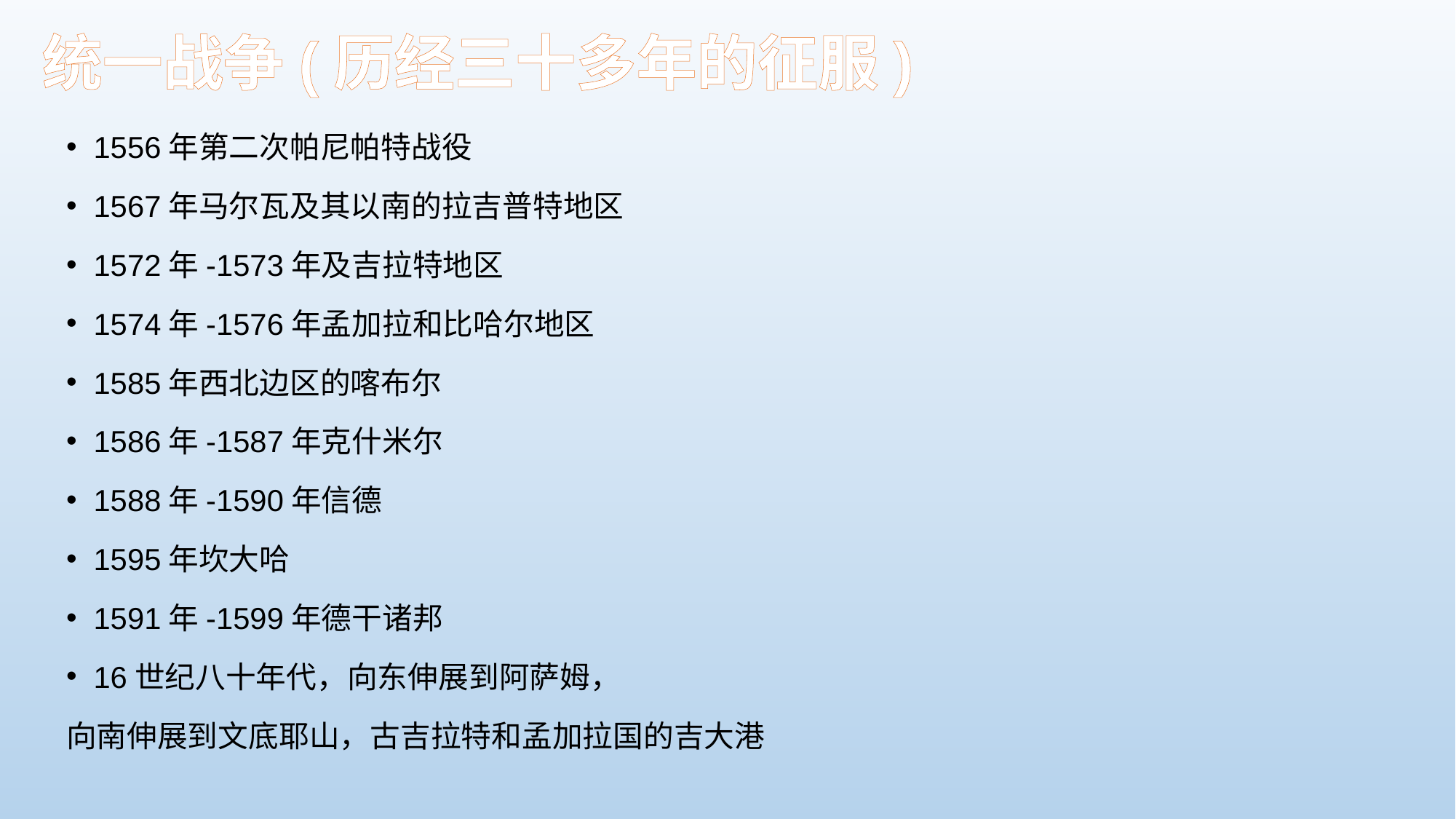

# 统一战争(历经三十多年的征服)
1556年第二次帕尼帕特战役
1567年马尔瓦及其以南的拉吉普特地区
1572年-1573年及吉拉特地区
1574年-1576年孟加拉和比哈尔地区
1585年西北边区的喀布尔
1586年-1587年克什米尔
1588年-1590年信德
1595年坎大哈
1591年-1599年德干诸邦
16世纪八十年代，向东伸展到阿萨姆，
向南伸展到文底耶山，古吉拉特和孟加拉国的吉大港